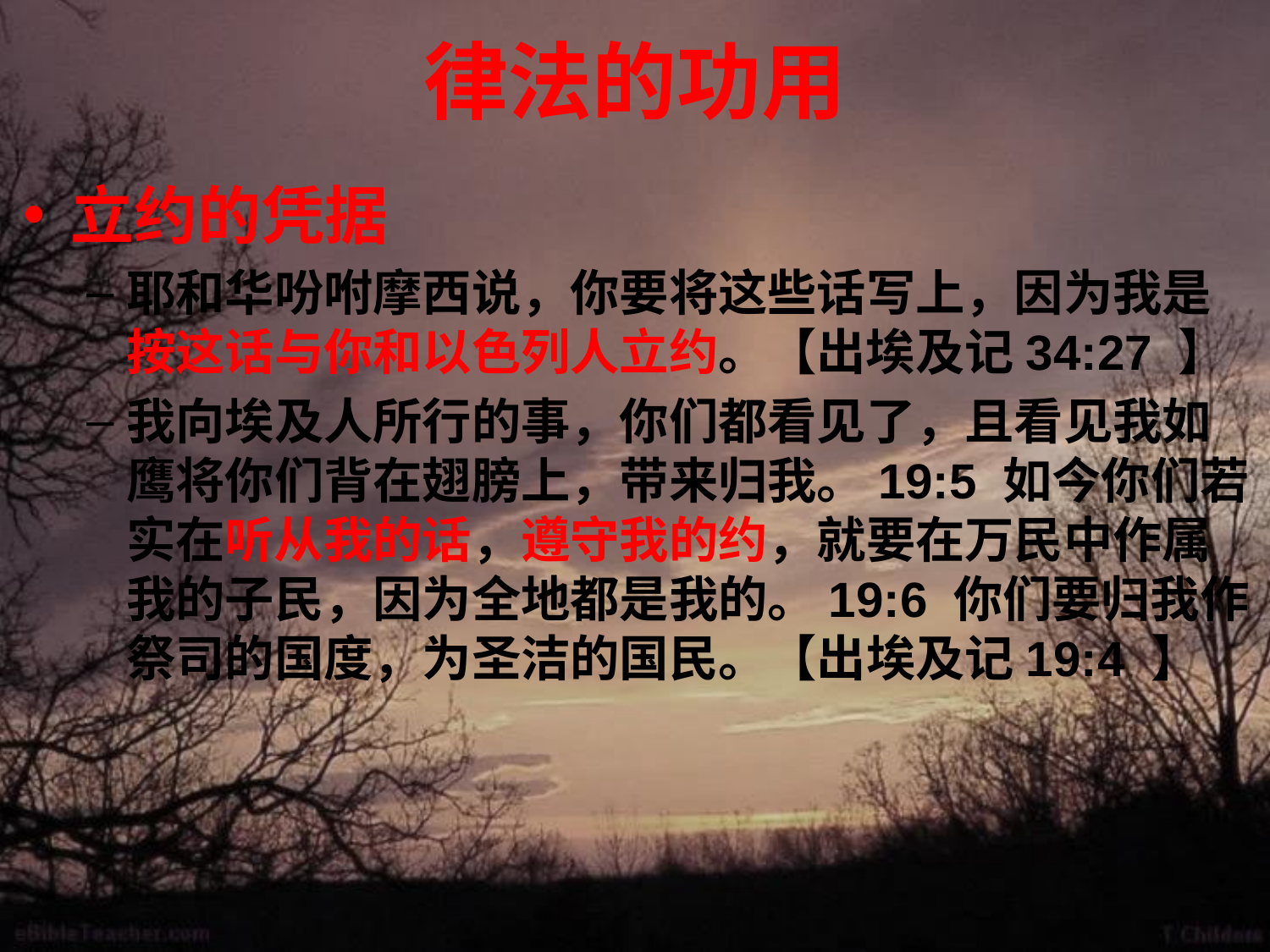

# 律法的功用
立约的凭据
耶和华吩咐摩西说，你要将这些话写上，因为我是按这话与你和以色列人立约。【出埃及记34:27 】
我向埃及人所行的事，你们都看见了，且看见我如鹰将你们背在翅膀上，带来归我。19:5 如今你们若实在听从我的话，遵守我的约，就要在万民中作属我的子民，因为全地都是我的。19:6 你们要归我作祭司的国度，为圣洁的国民。【出埃及记19:4 】